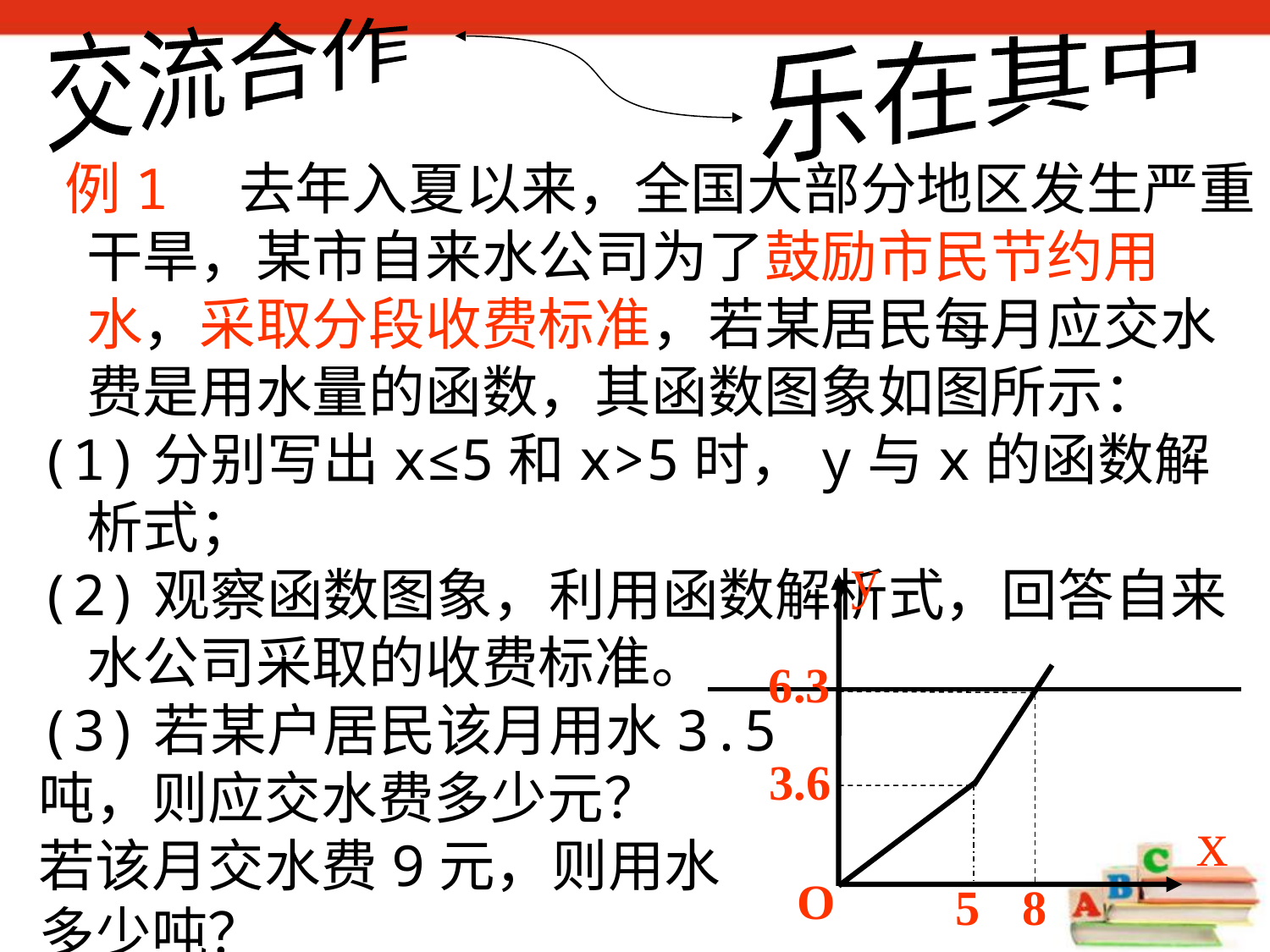

交流合作
乐在其中
 例1　去年入夏以来，全国大部分地区发生严重干旱，某市自来水公司为了鼓励市民节约用水，采取分段收费标准，若某居民每月应交水费是用水量的函数，其函数图象如图所示：
(1)分别写出x≤5和x>5时，y与x的函数解析式；
(2)观察函数图象，利用函数解析式，回答自来水公司采取的收费标准。
(3)若某户居民该月用水3.5
吨，则应交水费多少元？
若该月交水费9元，则用水
多少吨？
y

6.3

3.6

O
5
8

x